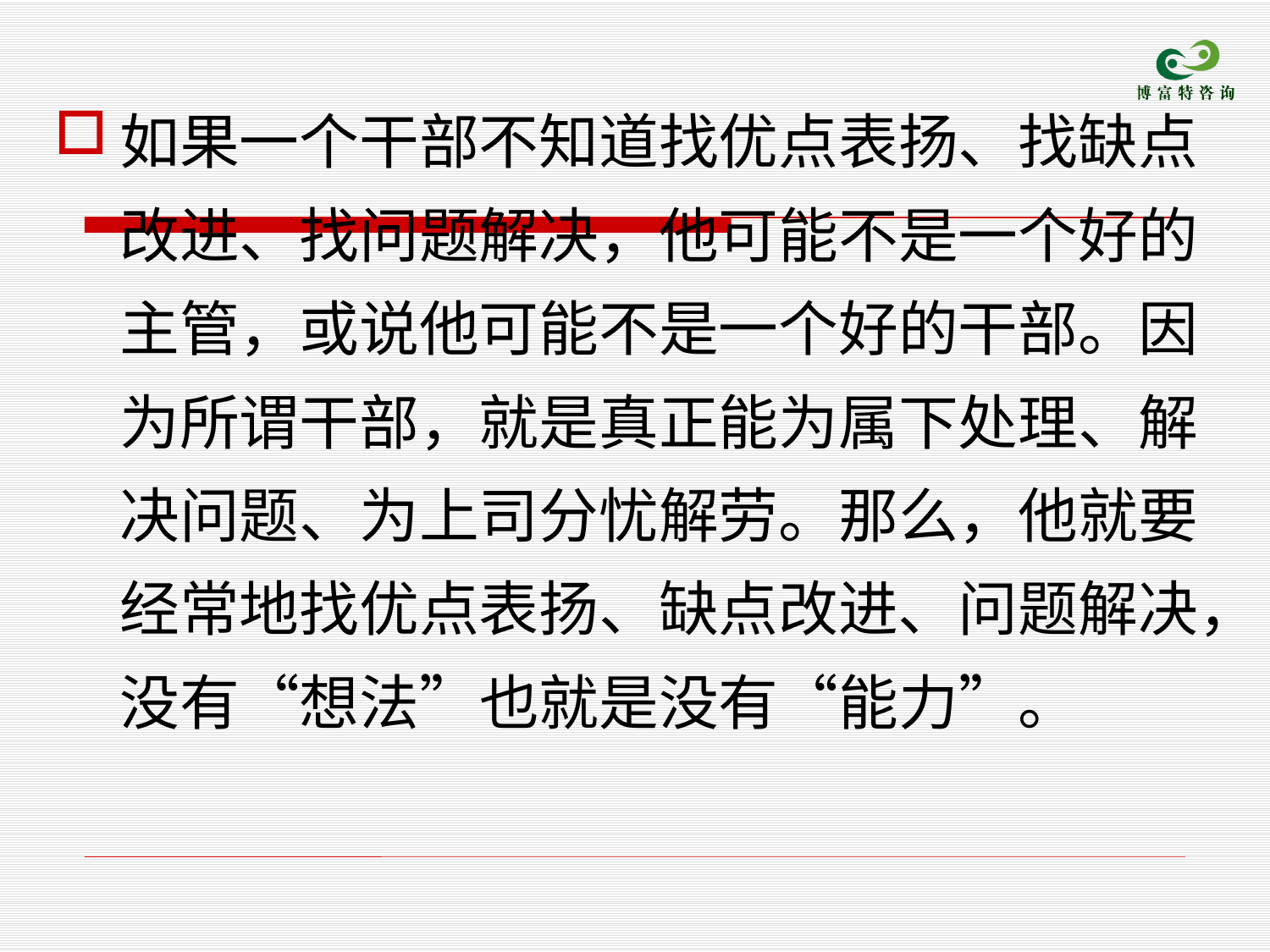

如果一个干部不知道找优点表扬、找缺点改进、找问题解决，他可能不是一个好的主管，或说他可能不是一个好的干部。因为所谓干部，就是真正能为属下处理、解决问题、为上司分忧解劳。那么，他就要经常地找优点表扬、缺点改进、问题解决，没有“想法”也就是没有“能力”。
626